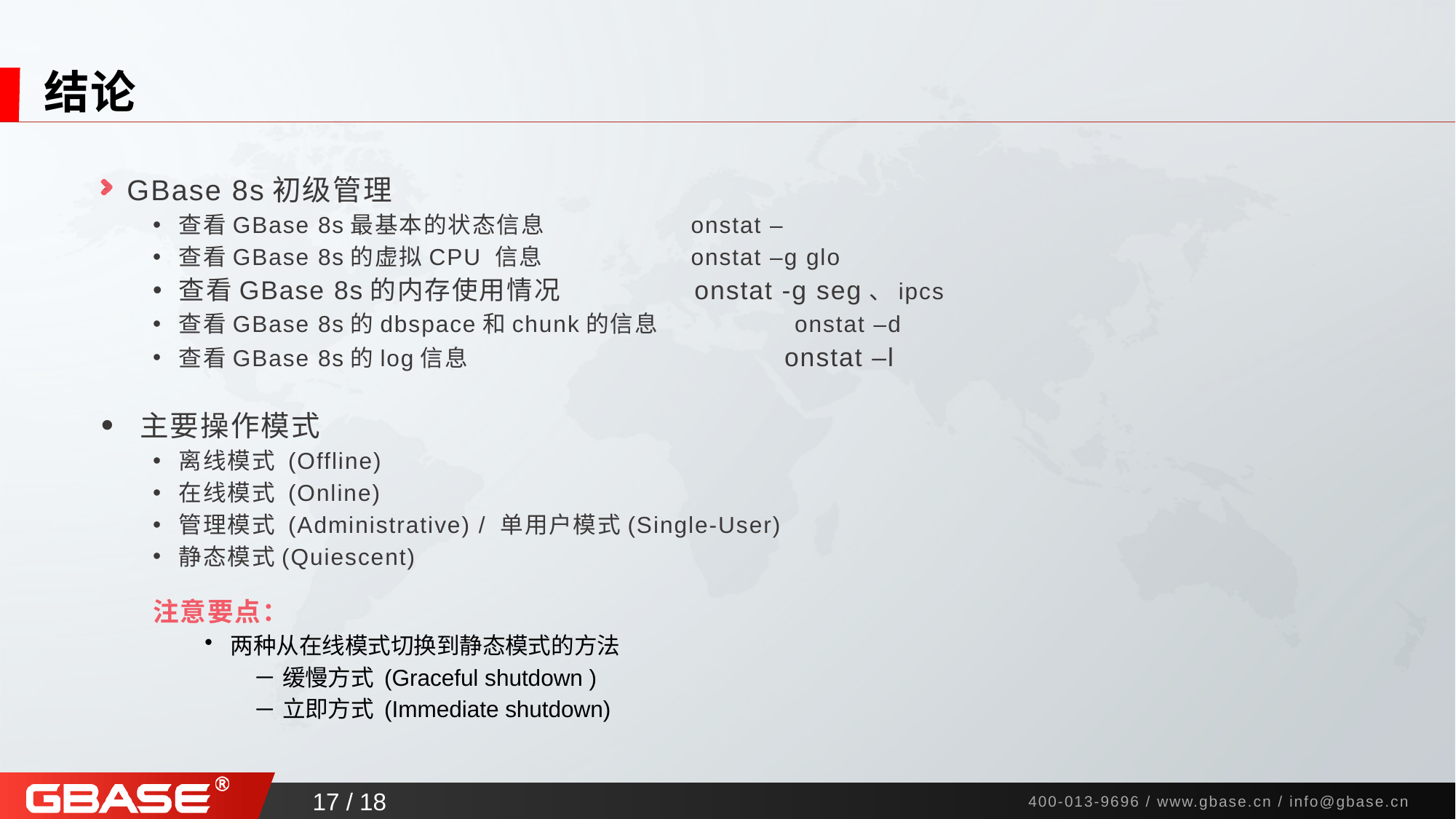

# 结论
GBase 8s初级管理
查看GBase 8s最基本的状态信息 		              onstat –
查看GBase 8s的虚拟CPU 信息 		              onstat –g glo
查看GBase 8s的内存使用情况		             onstat -g seg、ipcs
查看GBase 8s的dbspace和chunk的信息	              onstat –d
查看GBase 8s的log信息                                               onstat –l
主要操作模式
离线模式 (Offline)
在线模式 (Online)
管理模式 (Administrative) / 单用户模式(Single-User)
静态模式(Quiescent)
注意要点：
两种从在线模式切换到静态模式的方法
缓慢方式 (Graceful shutdown )
立即方式 (Immediate shutdown)